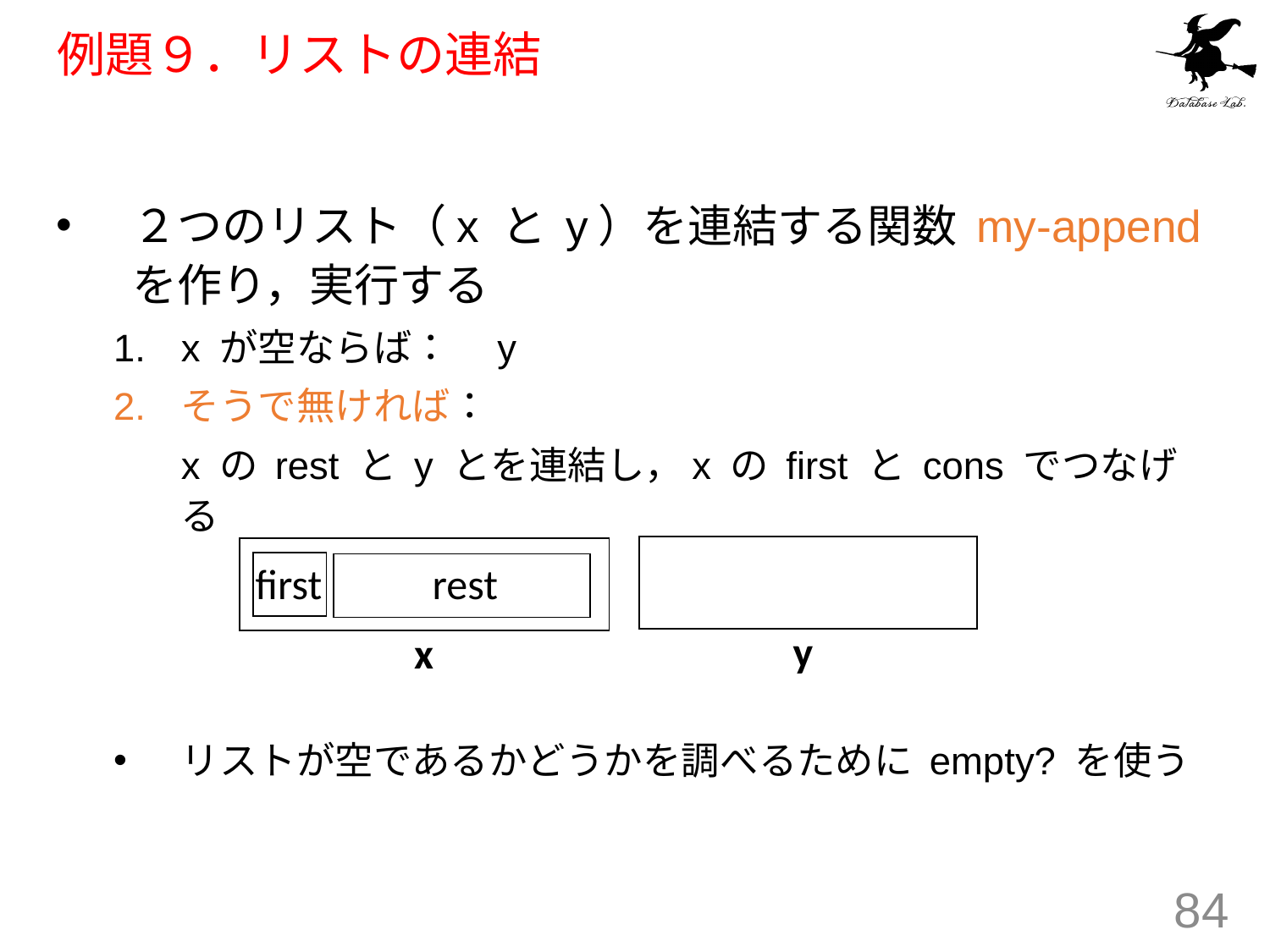

# 例題９．リストの連結
２つのリスト（x と y）を連結する関数 my-append を作り，実行する
x が空ならば：　y
そうで無ければ：
	x の rest と y とを連結し，x の first と cons でつなげる

リストが空であるかどうかを調べるために empty? を使う

first
rest

y
x
84